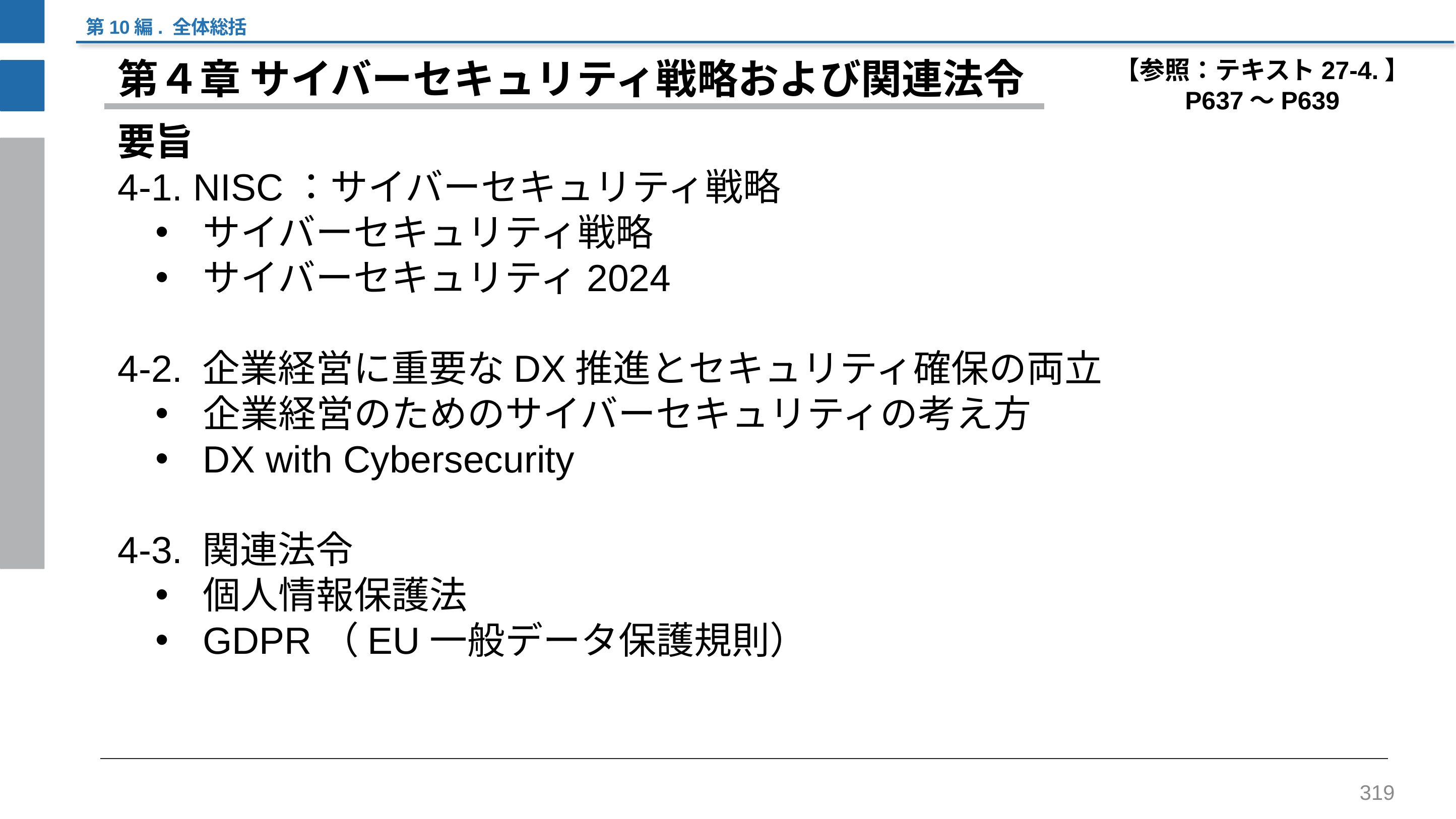

第10編. 全体総括
【参照：テキスト27-4.】
P637～P639
第４章 サイバーセキュリティ戦略および関連法令
要旨
4-1. NISC：サイバーセキュリティ戦略
サイバーセキュリティ戦略
サイバーセキュリティ2024

4-2. 企業経営に重要なDX推進とセキュリティ確保の両立
企業経営のためのサイバーセキュリティの考え方
DX with Cybersecurity

4-3. 関連法令
個人情報保護法
GDPR（EU一般データ保護規則）

319